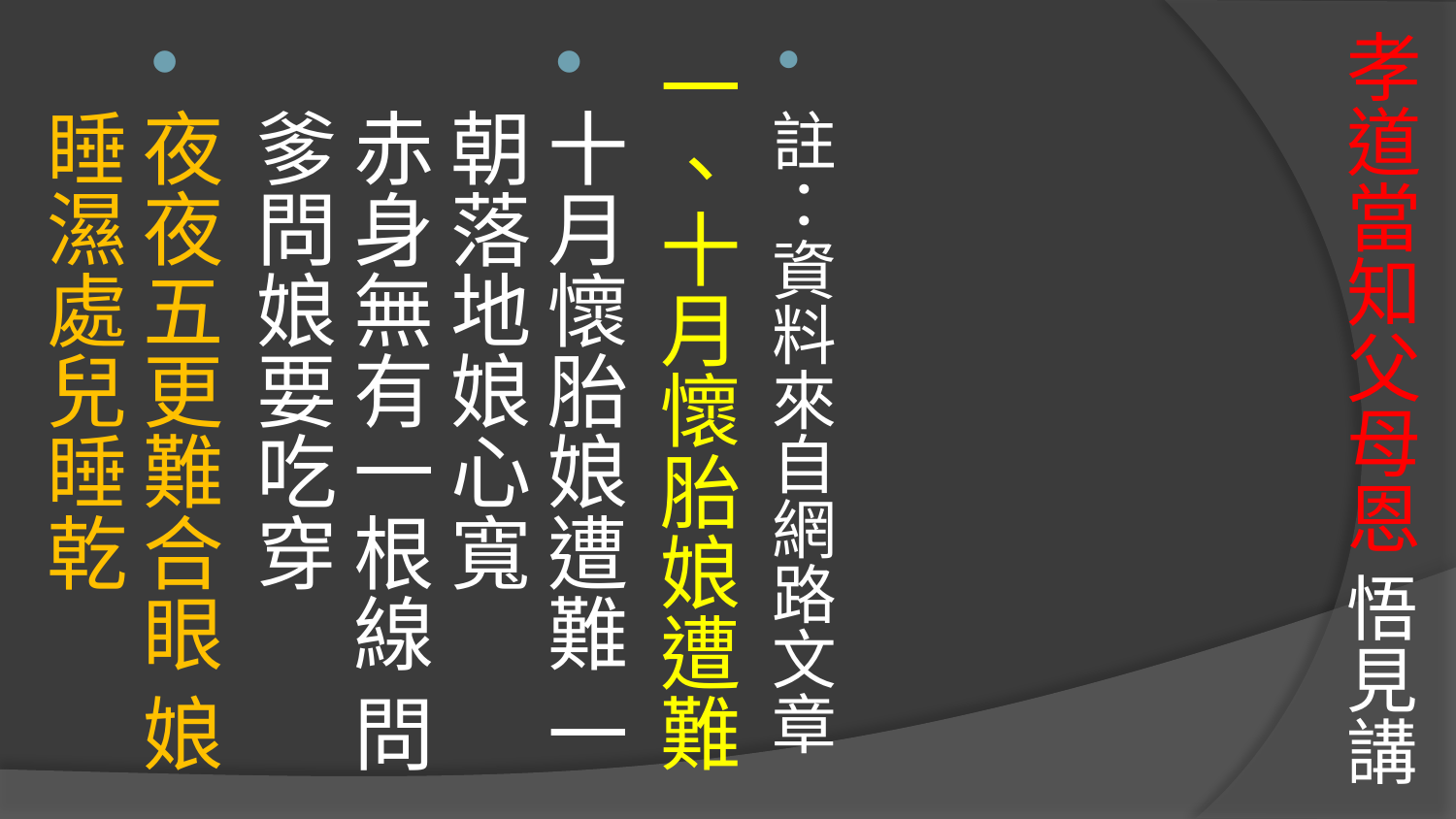

# 孝道當知父母恩 悟見講
註：資料來自網路文章
一、十月懷胎娘遭難
十月懷胎娘遭難 一朝落地娘心寬
赤身無有一根線 問爹問娘要吃穿
夜夜五更難合眼 娘睡濕處兒睡乾